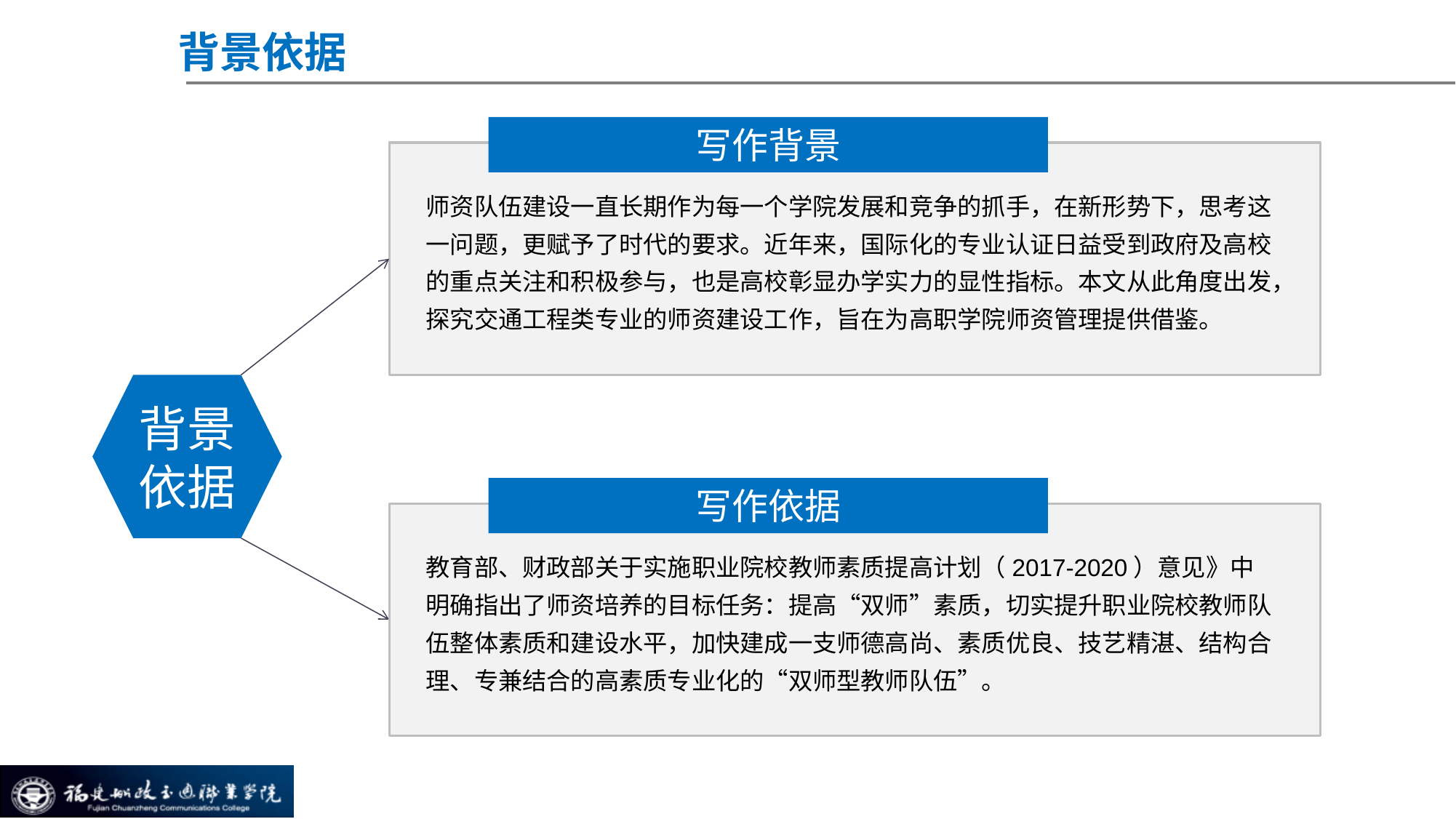

背景依据
写作背景

师资队伍建设一直长期作为每一个学院发展和竞争的抓手，在新形势下，思考这一问题，更赋予了时代的要求。近年来，国际化的专业认证日益受到政府及高校的重点关注和积极参与，也是高校彰显办学实力的显性指标。本文从此角度出发，探究交通工程类专业的师资建设工作，旨在为高职学院师资管理提供借鉴。

背景依据
写作依据

教育部、财政部关于实施职业院校教师素质提高计划（2017-2020）意见》中明确指出了师资培养的目标任务：提高“双师”素质，切实提升职业院校教师队伍整体素质和建设水平，加快建成一支师德高尚、素质优良、技艺精湛、结构合理、专兼结合的高素质专业化的“双师型教师队伍”。